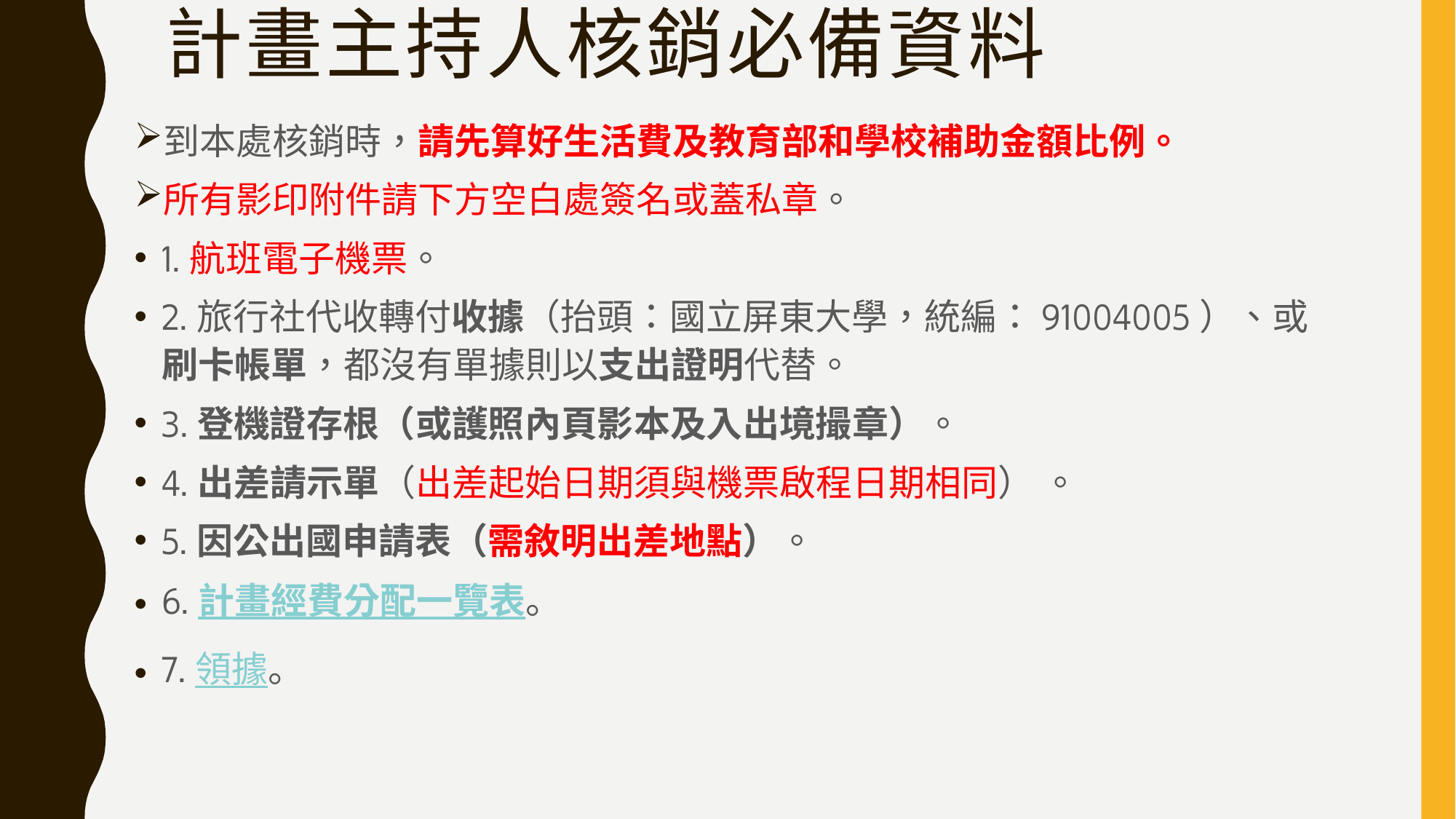

# 計畫主持人核銷必備資料
到本處核銷時，請先算好生活費及教育部和學校補助金額比例。
所有影印附件請下方空白處簽名或蓋私章。
1.航班電子機票。
2.旅行社代收轉付收據（抬頭：國立屏東大學，統編：91004005）、或刷卡帳單，都沒有單據則以支出證明代替。
3.登機證存根（或護照內頁影本及入出境撮章）。
4.出差請示單（出差起始日期須與機票啟程日期相同） 。
5.因公出國申請表（需敘明出差地點）。
6.計畫經費分配一覽表。
7.領據。